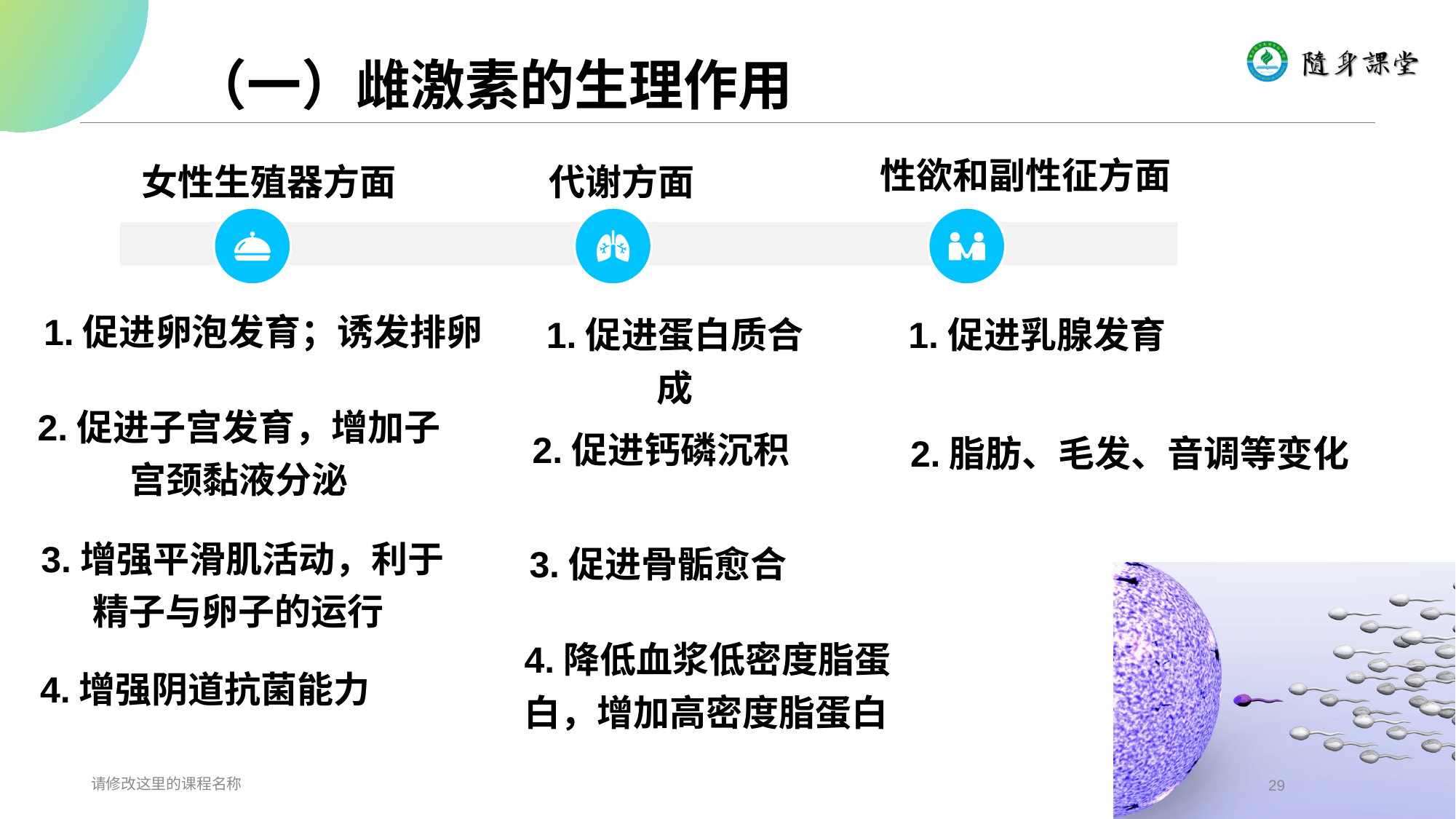

# （一）雌激素的生理作用
性欲和副性征方面

女性生殖器方面

代谢方面

1.促进卵泡发育；诱发排卵
1.促进蛋白质合成
1.促进乳腺发育
2.促进子宫发育，增加子宫颈黏液分泌
2.促进钙磷沉积
2.脂肪、毛发、音调等变化
3.增强平滑肌活动，利于精子与卵子的运行
3.促进骨骺愈合
4.降低血浆低密度脂蛋白，增加高密度脂蛋白
4.增强阴道抗菌能力
请修改这里的课程名称
29